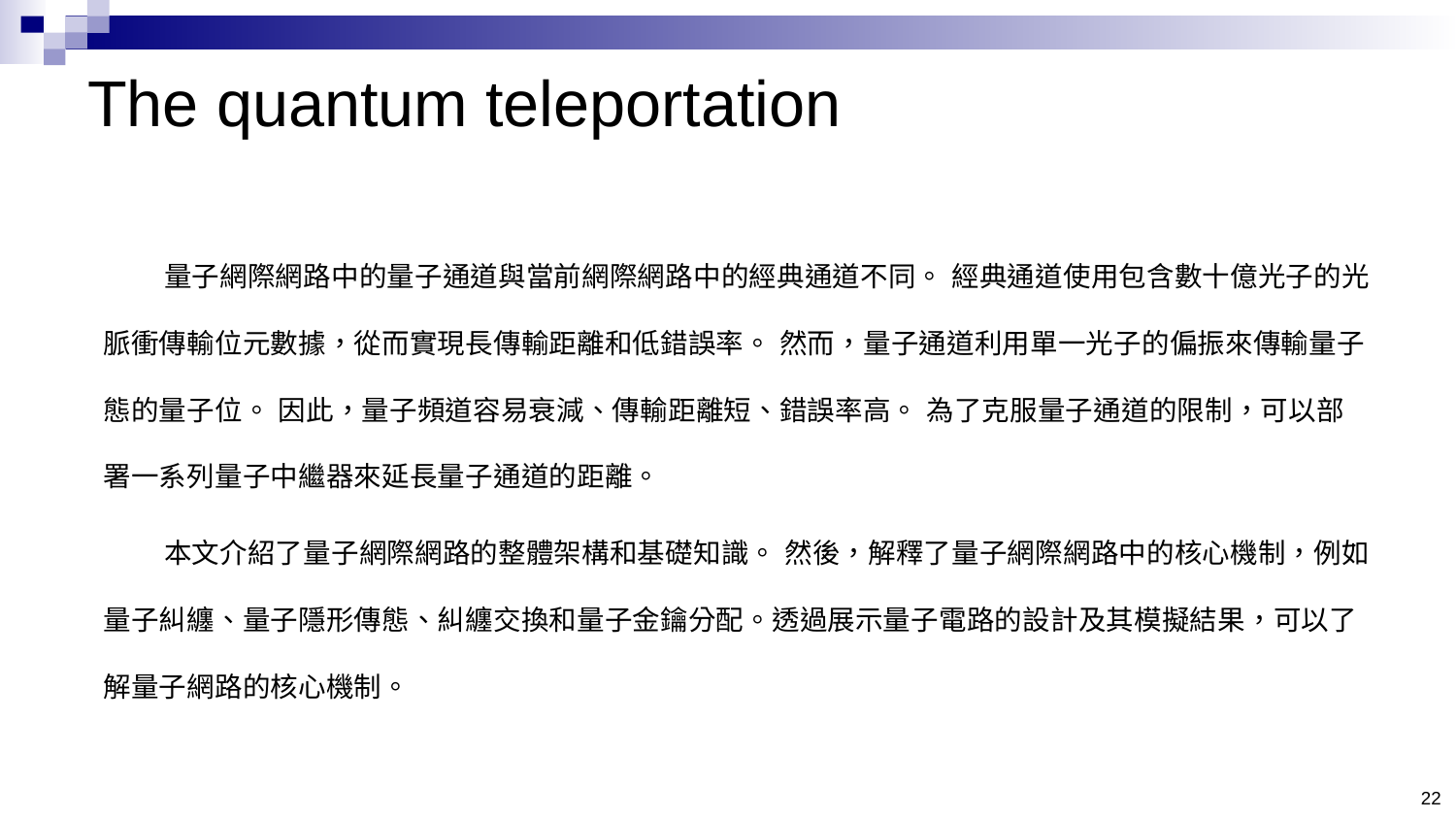

22
# The quantum teleportation
       量子網際網路中的量子通道與當前網際網路中的經典通道不同。 經典通道使用包含數十億光子的光脈衝傳輸位元數據，從而實現長傳輸距離和低錯誤率。 然而，量子通道利用單一光子的偏振來傳輸量子態的量子位。 因此，量子頻道容易衰減、傳輸距離短、錯誤率高。 為了克服量子通道的限制，可以部署一系列量子中繼器來延長量子通道的距離。
       本文介紹了量子網際網路的整體架構和基礎知識。 然後，解釋了量子網際網路中的核心機制，例如量子糾纏、量子隱形傳態、糾纏交換和量子金鑰分配。透過展示量子電路的設計及其模擬結果，可以了解量子網路的核心機制。